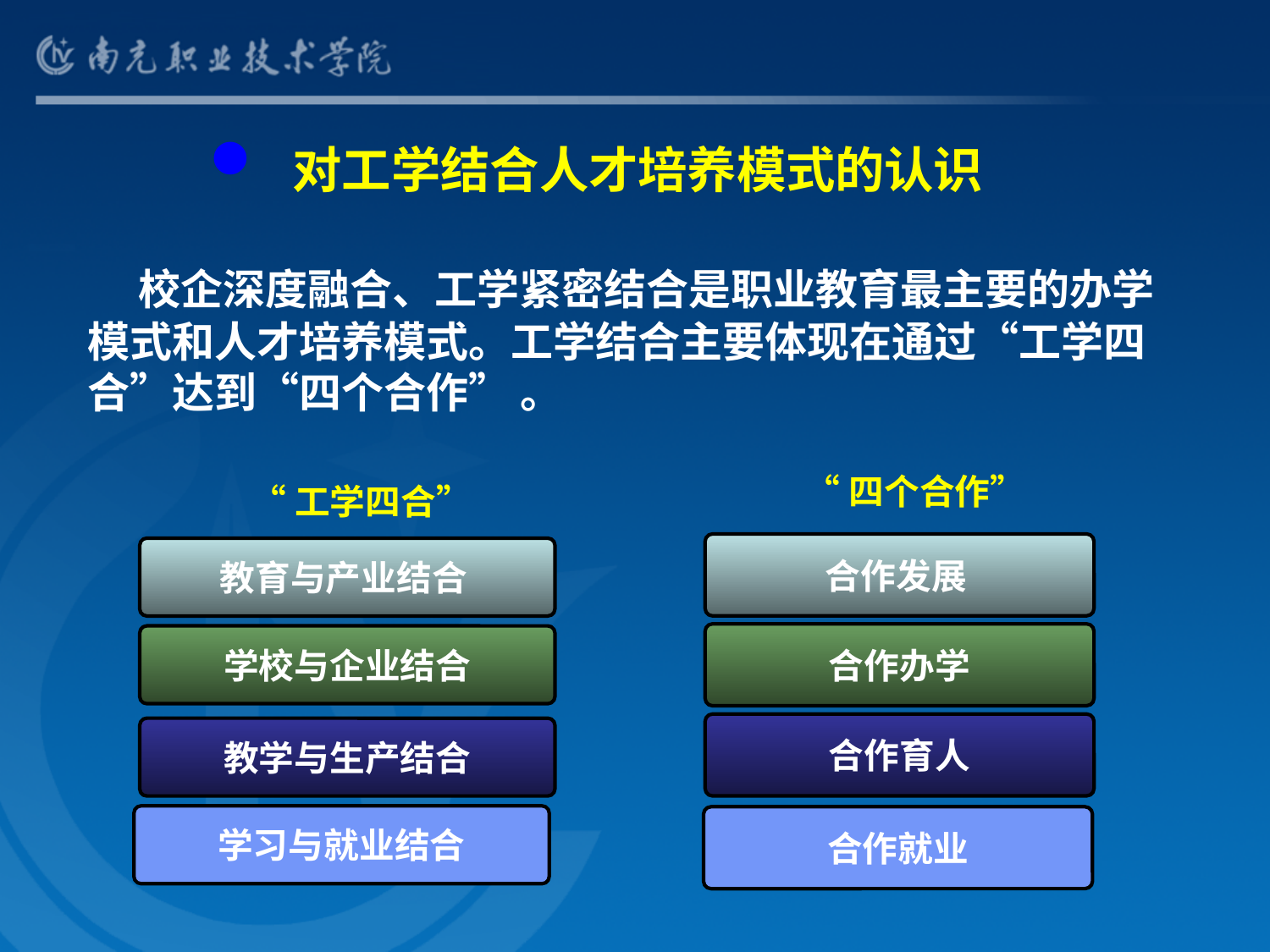

对工学结合人才培养模式的认识
    校企深度融合、工学紧密结合是职业教育最主要的办学模式和人才培养模式。工学结合主要体现在通过“工学四合”达到“四个合作” 。
“四个合作”
“工学四合”
合作发展
教育与产业结合
合作办学
学校与企业结合
合作育人
教学与生产结合
学习与就业结合
合作就业